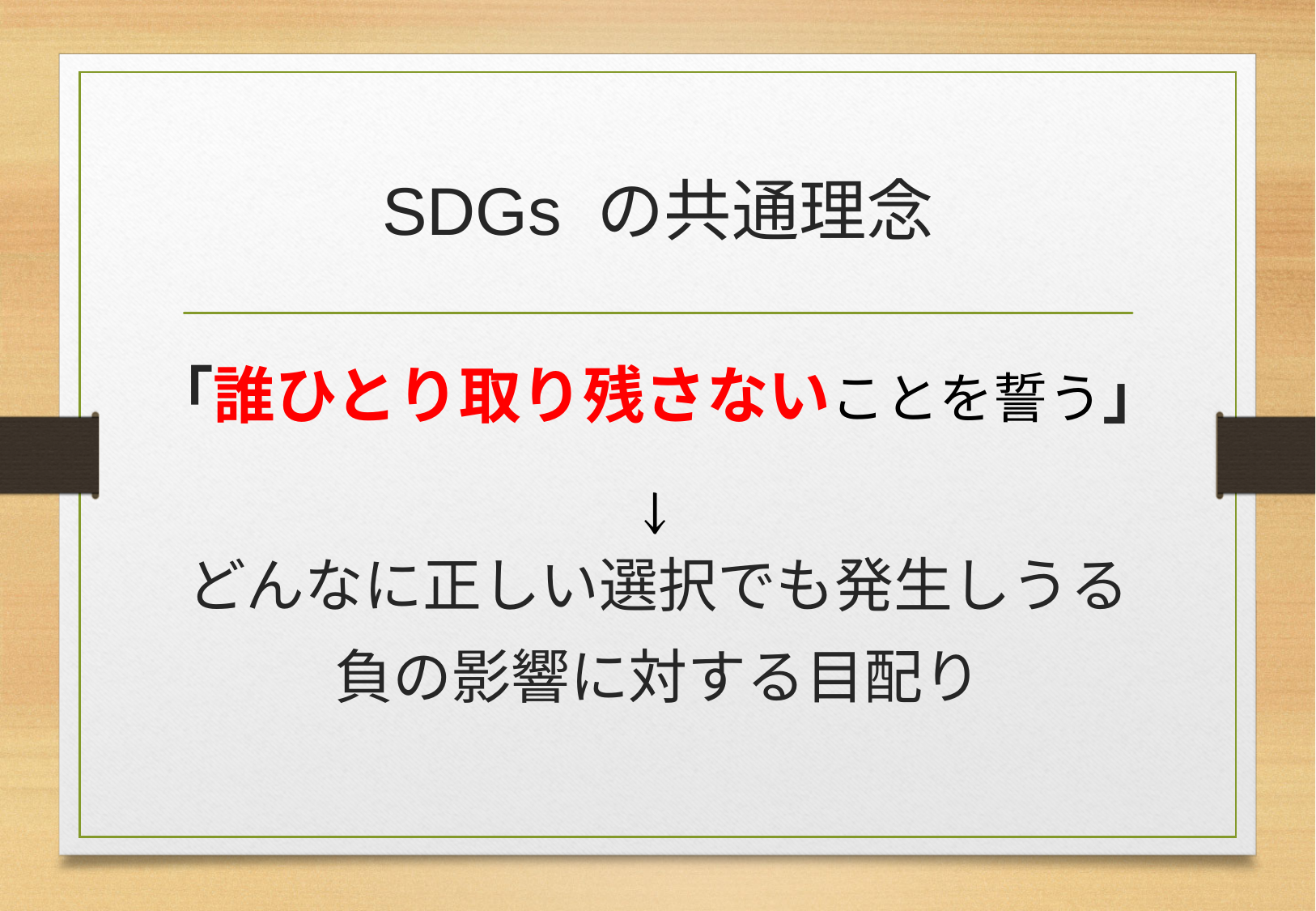

# SDGs の共通理念
「誰ひとり取り残さないことを誓う」

どんなに正しい選択でも発生しうる
負の影響に対する目配り
→